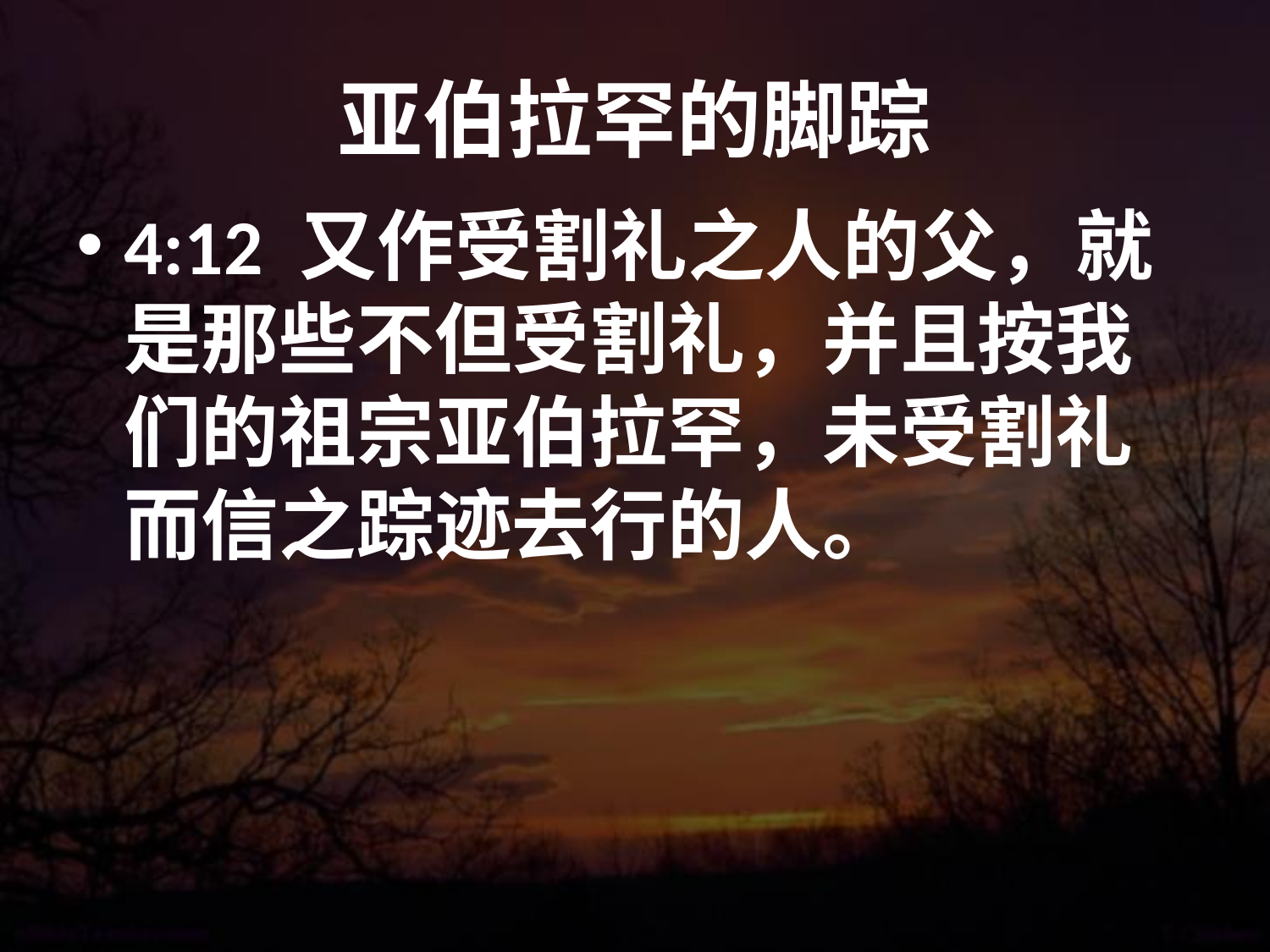

# 亚伯拉罕的脚踪
4:12 又作受割礼之人的父，就是那些不但受割礼，并且按我们的祖宗亚伯拉罕，未受割礼而信之踪迹去行的人。